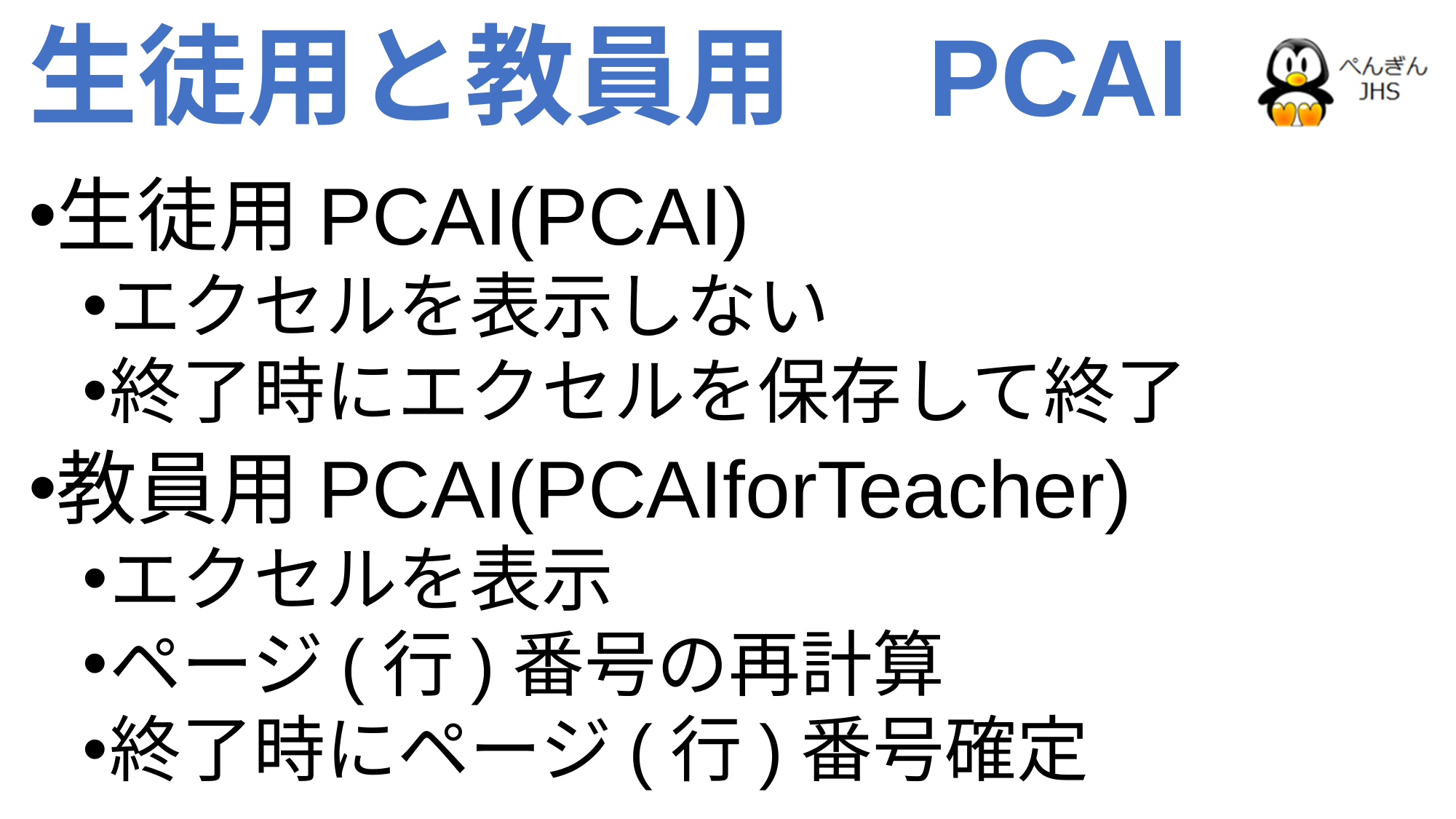

# 生徒用と教員用　PCAI
生徒用PCAI(PCAI)
エクセルを表示しない
終了時にエクセルを保存して終了
教員用PCAI(PCAIforTeacher)
エクセルを表示
ページ(行)番号の再計算
終了時にページ(行)番号確定